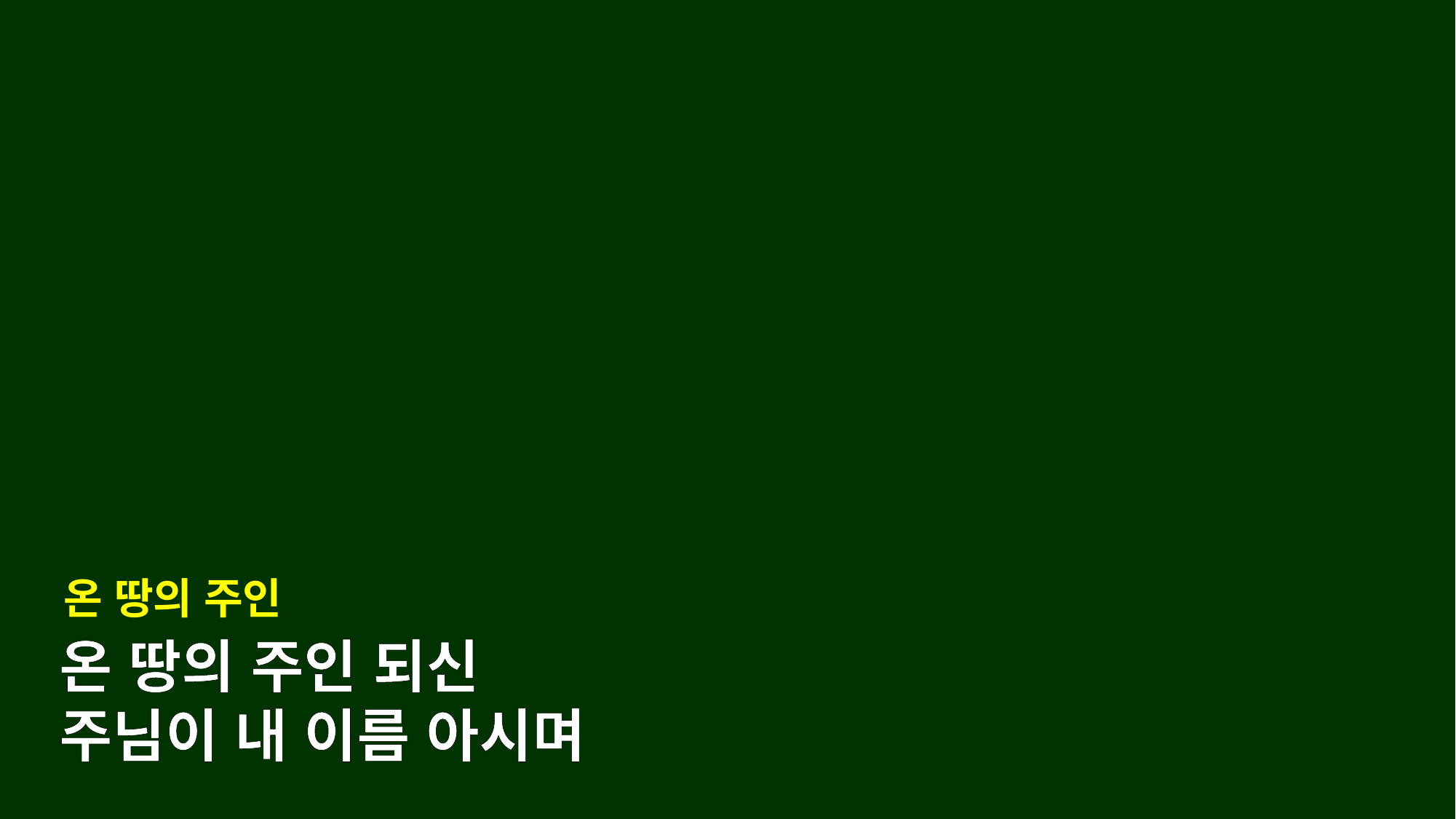

온 땅의 주인
온 땅의 주인 되신
주님이 내 이름 아시며